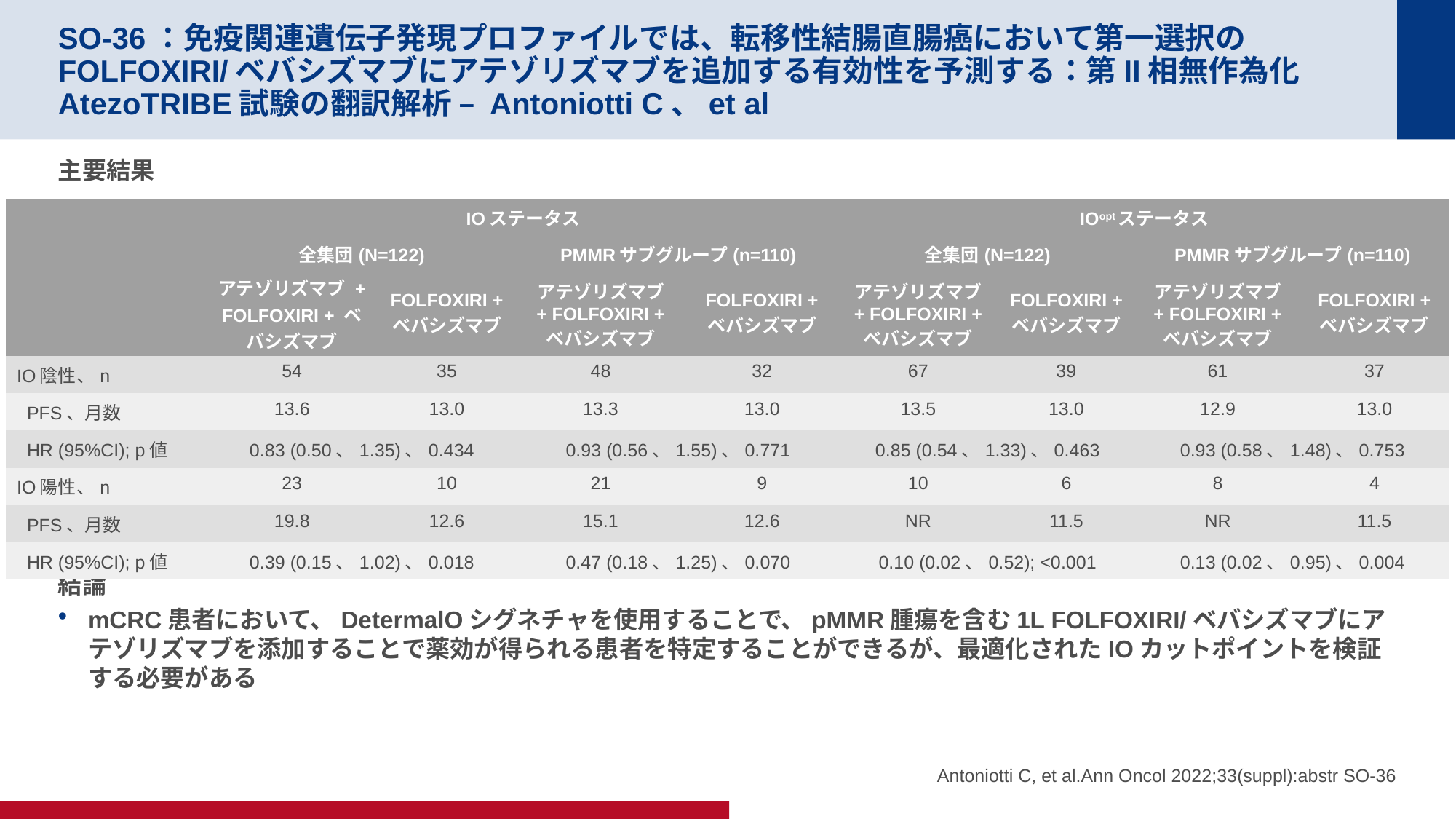

# SO-36：免疫関連遺伝子発現プロファイルでは、転移性結腸直腸癌において第一選択のFOLFOXIRI/ベバシズマブにアテゾリズマブを追加する有効性を予測する：第II相無作為化AtezoTRIBE試験の翻訳解析 – Antoniotti C、et al
主要結果
結論
mCRC患者において、DetermalOシグネチャを使用することで、pMMR腫瘍を含む1L FOLFOXIRI/ベバシズマブにアテゾリズマブを添加することで薬効が得られる患者を特定することができるが、最適化されたIOカットポイントを検証する必要がある
|  | IOステータス |  |  |  | IOoptステータス |  |  |  |
| --- | --- | --- | --- | --- | --- | --- | --- | --- |
|  | 全集団(N=122) |  | PMMRサブグループ(n=110) |  | 全集団(N=122) |  | PMMRサブグループ(n=110) |  |
|  | アテゾリズマブ + FOLFOXIRI + ベバシズマブ | FOLFOXIRI + ベバシズマブ | アテゾリズマブ + FOLFOXIRI + ベバシズマブ | FOLFOXIRI + ベバシズマブ | アテゾリズマブ + FOLFOXIRI + ベバシズマブ | FOLFOXIRI + ベバシズマブ | アテゾリズマブ + FOLFOXIRI + ベバシズマブ | FOLFOXIRI + ベバシズマブ |
| IO陰性、n | 54 | 35 | 48 | 32 | 67 | 39 | 61 | 37 |
| PFS、月数 | 13.6 | 13.0 | 13.3 | 13.0 | 13.5 | 13.0 | 12.9 | 13.0 |
| HR (95%CI); p値 | 0.83 (0.50、1.35)、0.434 |  | 0.93 (0.56、1.55)、0.771 |  | 0.85 (0.54、1.33)、0.463 |  | 0.93 (0.58、1.48)、0.753 |  |
| IO陽性、n | 23 | 10 | 21 | 9 | 10 | 6 | 8 | 4 |
| PFS、月数 | 19.8 | 12.6 | 15.1 | 12.6 | NR | 11.5 | NR | 11.5 |
| HR (95%CI); p値 | 0.39 (0.15、1.02)、0.018 |  | 0.47 (0.18、1.25)、0.070 |  | 0.10 (0.02、0.52); <0.001 |  | 0.13 (0.02、0.95)、0.004 |  |
Antoniotti C, et al.Ann Oncol 2022;33(suppl):abstr SO-36